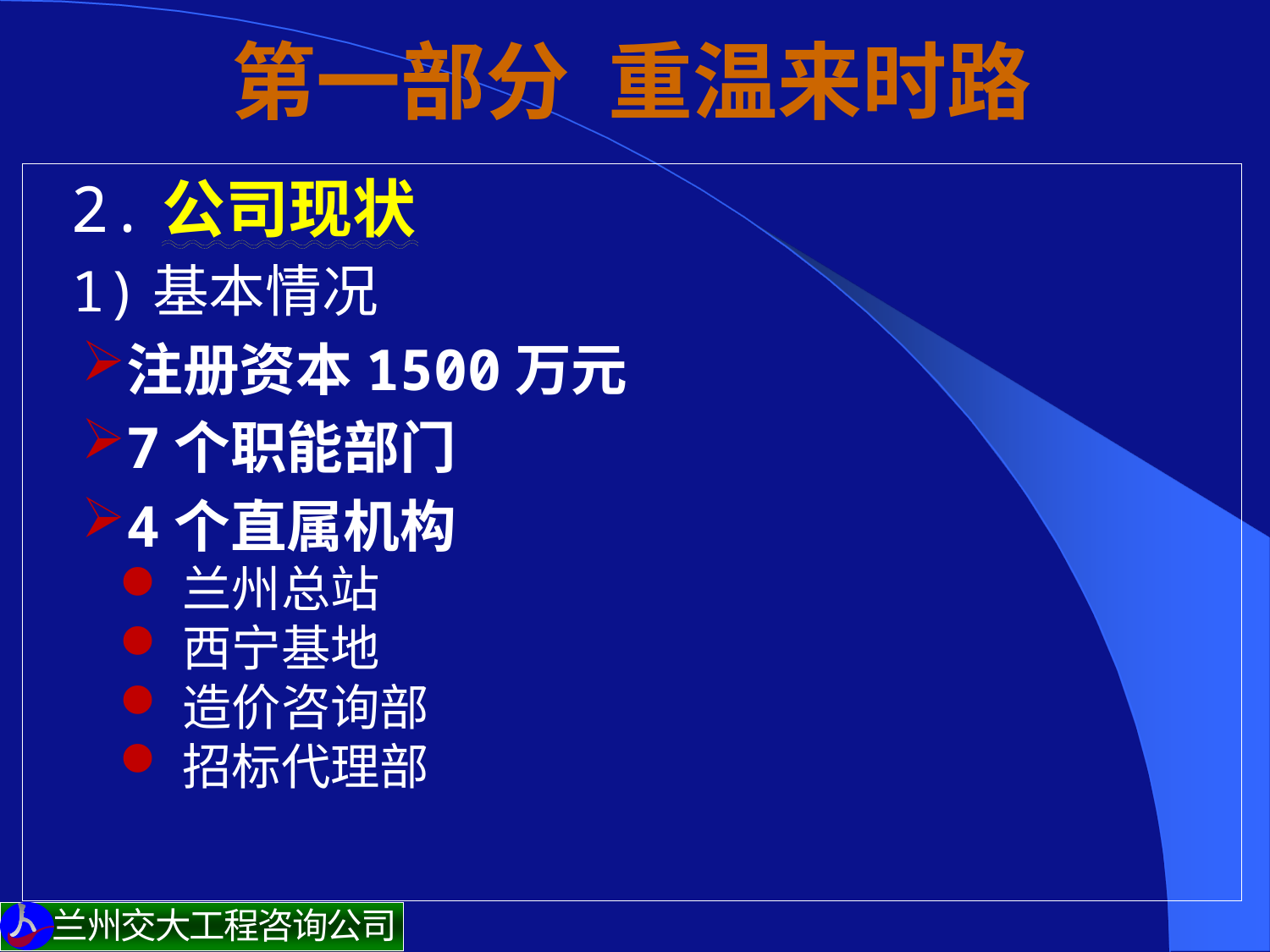

# 第一部分  重温来时路
 2.公司现状
1)基本情况
注册资本1500万元
7个职能部门
4个直属机构
兰州总站
西宁基地
造价咨询部
招标代理部